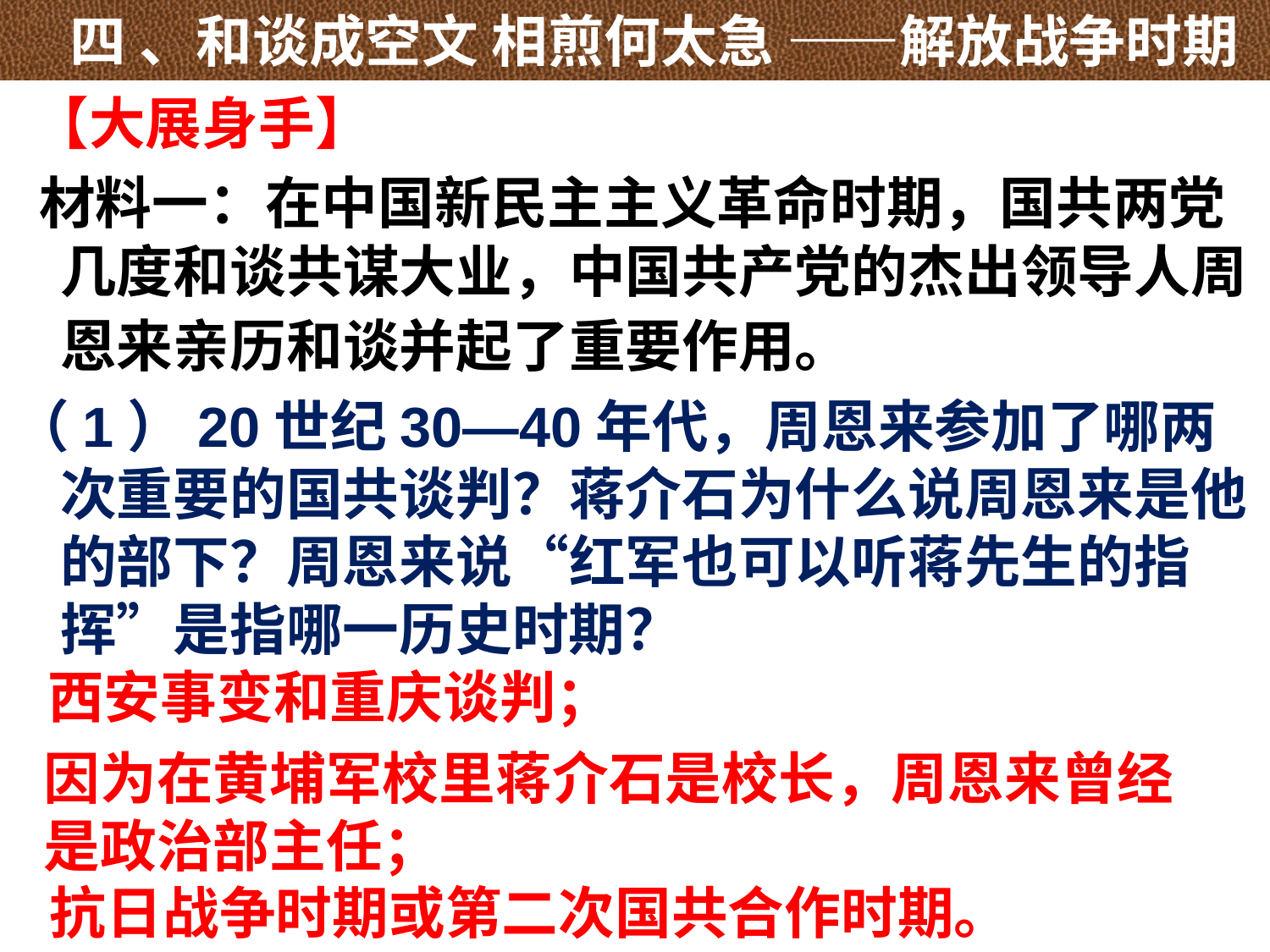

四 、和谈成空文 相煎何太急 ——解放战争时期
 【大展身手】
 材料一：在中国新民主主义革命时期，国共两党几度和谈共谋大业，中国共产党的杰出领导人周恩来亲历和谈并起了重要作用。
（1）20世纪30—40年代，周恩来参加了哪两次重要的国共谈判？蒋介石为什么说周恩来是他的部下？周恩来说“红军也可以听蒋先生的指挥”是指哪一历史时期？

西安事变和重庆谈判；
因为在黄埔军校里蒋介石是校长，周恩来曾经
是政治部主任；
抗日战争时期或第二次国共合作时期。